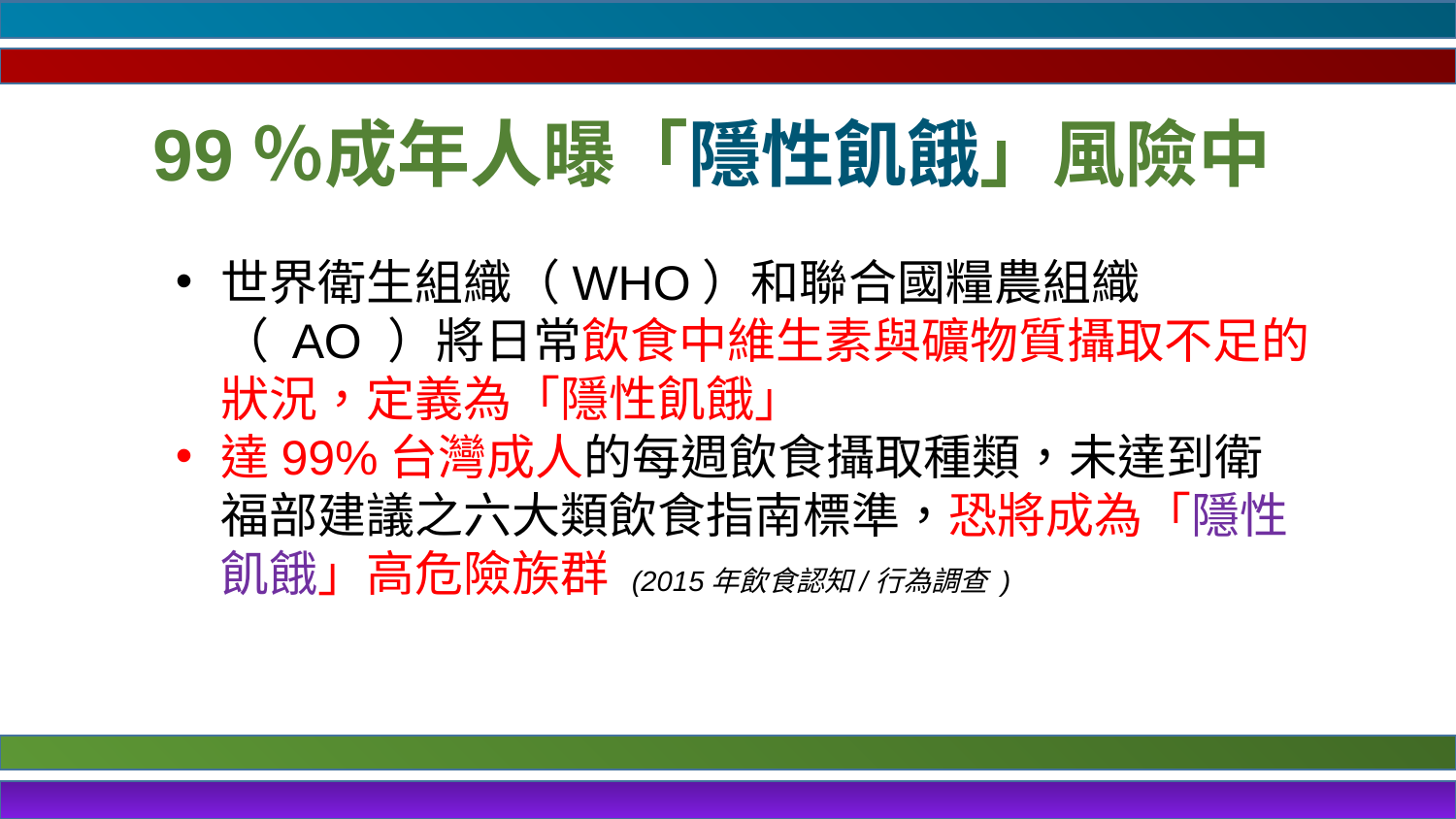

99％成年人曝「隱性飢餓」風險中

世界衛生組織（WHO）和聯合國糧農組織（ AO ）將日常飲食中維生素與礦物質攝取不足的狀況，定義為「隱性飢餓」
達99%台灣成人的每週飲食攝取種類，未達到衛福部建議之六大類飲食指南標準，恐將成為「隱性飢餓」高危險族群 (2015年飲食認知/行為調查 )